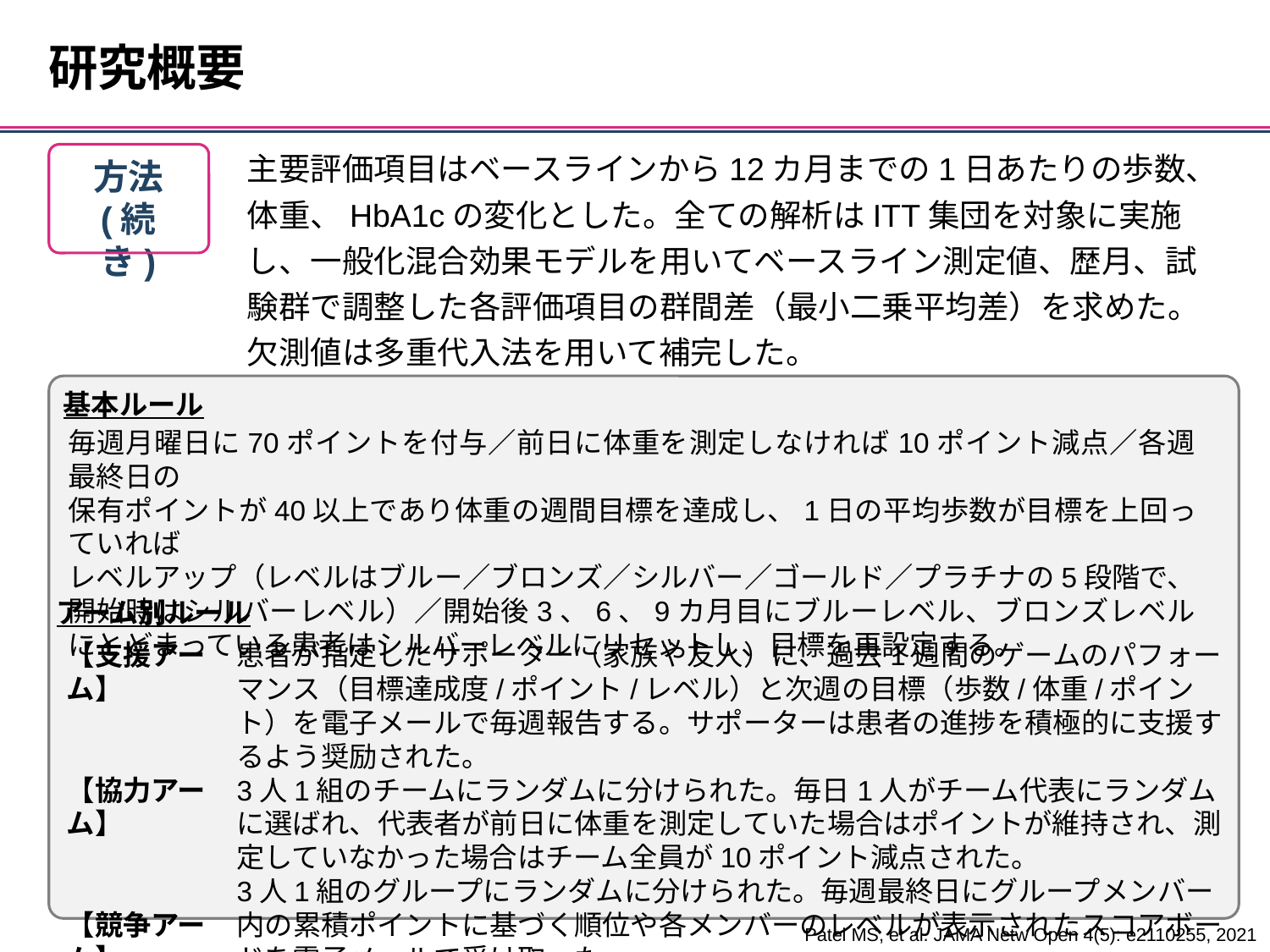

研究概要
主要評価項目はベースラインから12カ月までの1日あたりの歩数、体重、HbA1cの変化とした。全ての解析はITT集団を対象に実施し、一般化混合効果モデルを用いてベースライン測定値、歴月、試験群で調整した各評価項目の群間差（最小二乗平均差）を求めた。
欠測値は多重代入法を用いて補完した。

方法
(続き)

基本ルール
毎週月曜日に70ポイントを付与／前日に体重を測定しなければ10ポイント減点／各週最終日の
保有ポイントが40以上であり体重の週間目標を達成し、1日の平均歩数が目標を上回っていれば
レベルアップ（レベルはブルー／ブロンズ／シルバー／ゴールド／プラチナの5段階で、開始時はシルバーレベル）／開始後3、6、9カ月目にブルーレベル、ブロンズレベルにとどまっている患者はシルバーレベルにリセットし、目標を再設定する。
アーム別ルール
【支援アーム】

【協力アーム】

【競争アーム】
患者が指定したサポーター（家族や友人）に、過去1週間のゲームのパフォーマンス（目標達成度/ポイント/レベル）と次週の目標（歩数/体重/ポイント）を電子メールで毎週報告する。サポーターは患者の進捗を積極的に支援するよう奨励された。
3人1組のチームにランダムに分けられた。毎日1人がチーム代表にランダムに選ばれ、代表者が前日に体重を測定していた場合はポイントが維持され、測定していなかった場合はチーム全員が10ポイント減点された。
3人1組のグループにランダムに分けられた。毎週最終日にグループメンバー内の累積ポイントに基づく順位や各メンバーのレベルが表示されたスコアボードを電子メールで受け取った。

Patel MS, et al. JAMA Netw Open 4(5): e2110255, 2021